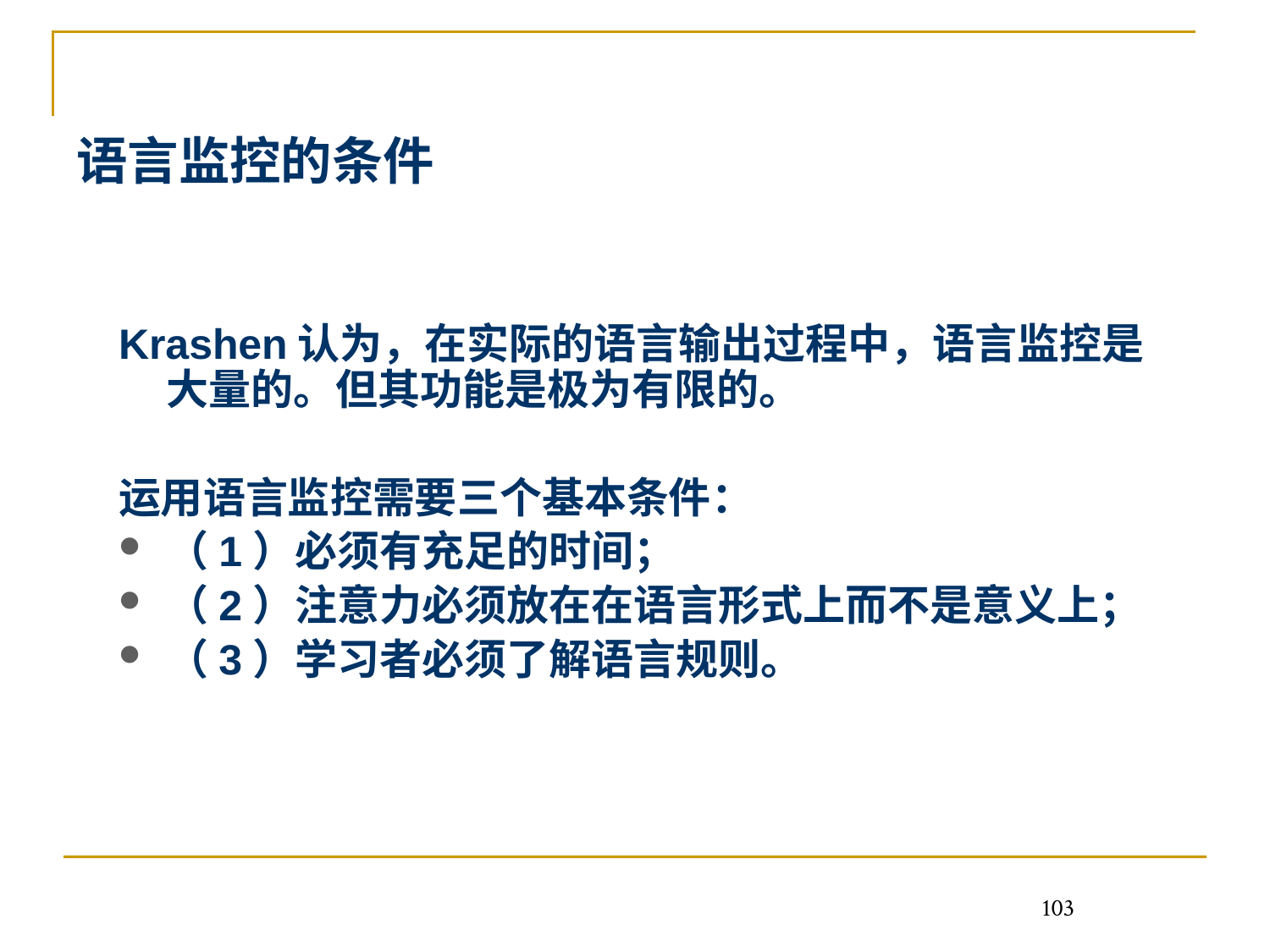

# 语言监控的条件
Krashen认为，在实际的语言输出过程中，语言监控是大量的。但其功能是极为有限的。

运用语言监控需要三个基本条件：
（1）必须有充足的时间；
（2）注意力必须放在在语言形式上而不是意义上；
（3）学习者必须了解语言规则。

103